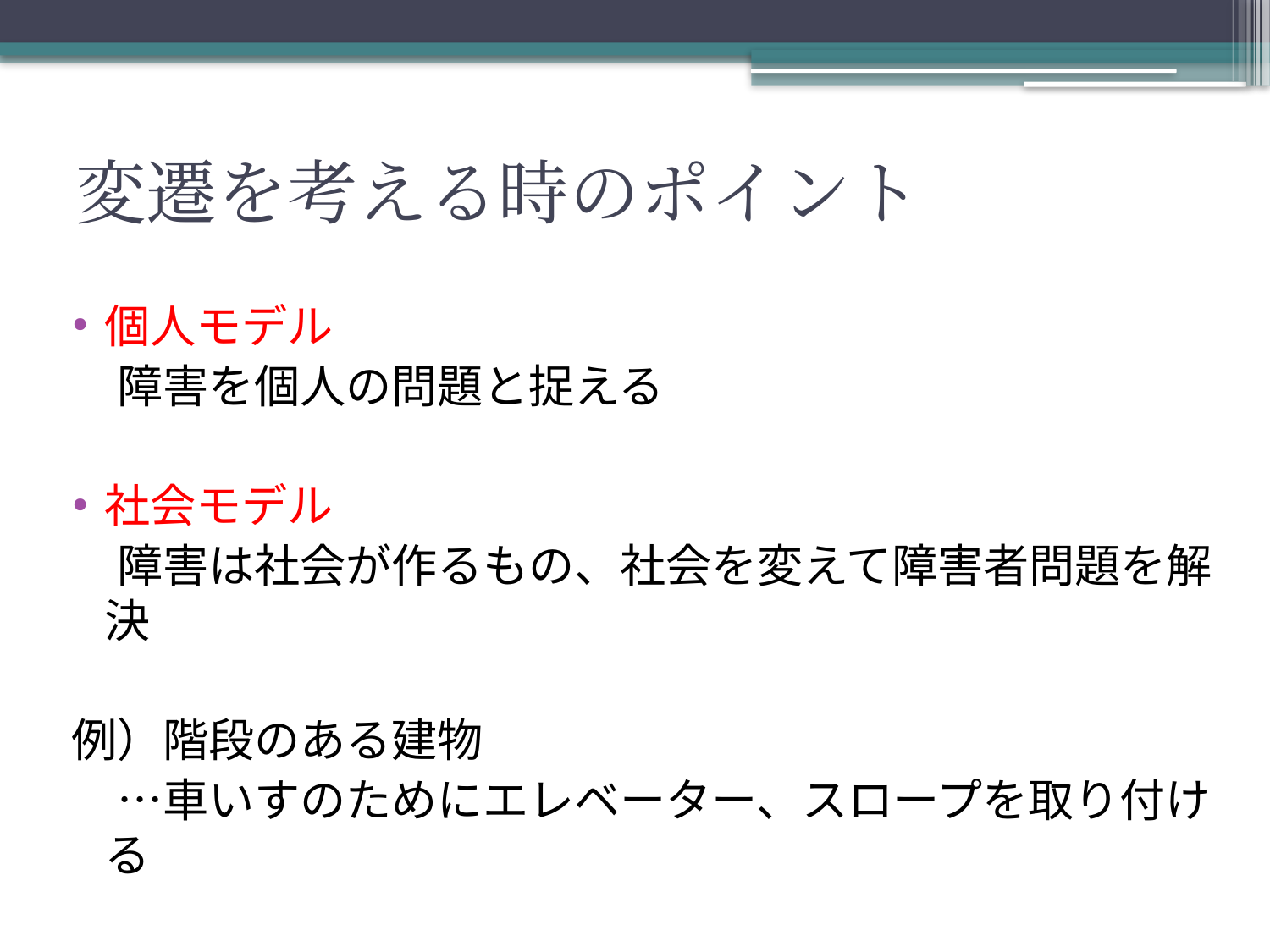

# 変遷を考える時のポイント
個人モデル
　障害を個人の問題と捉える

社会モデル
　障害は社会が作るもの、社会を変えて障害者問題を解決

例）階段のある建物
　…車いすのためにエレベーター、スロープを取り付ける